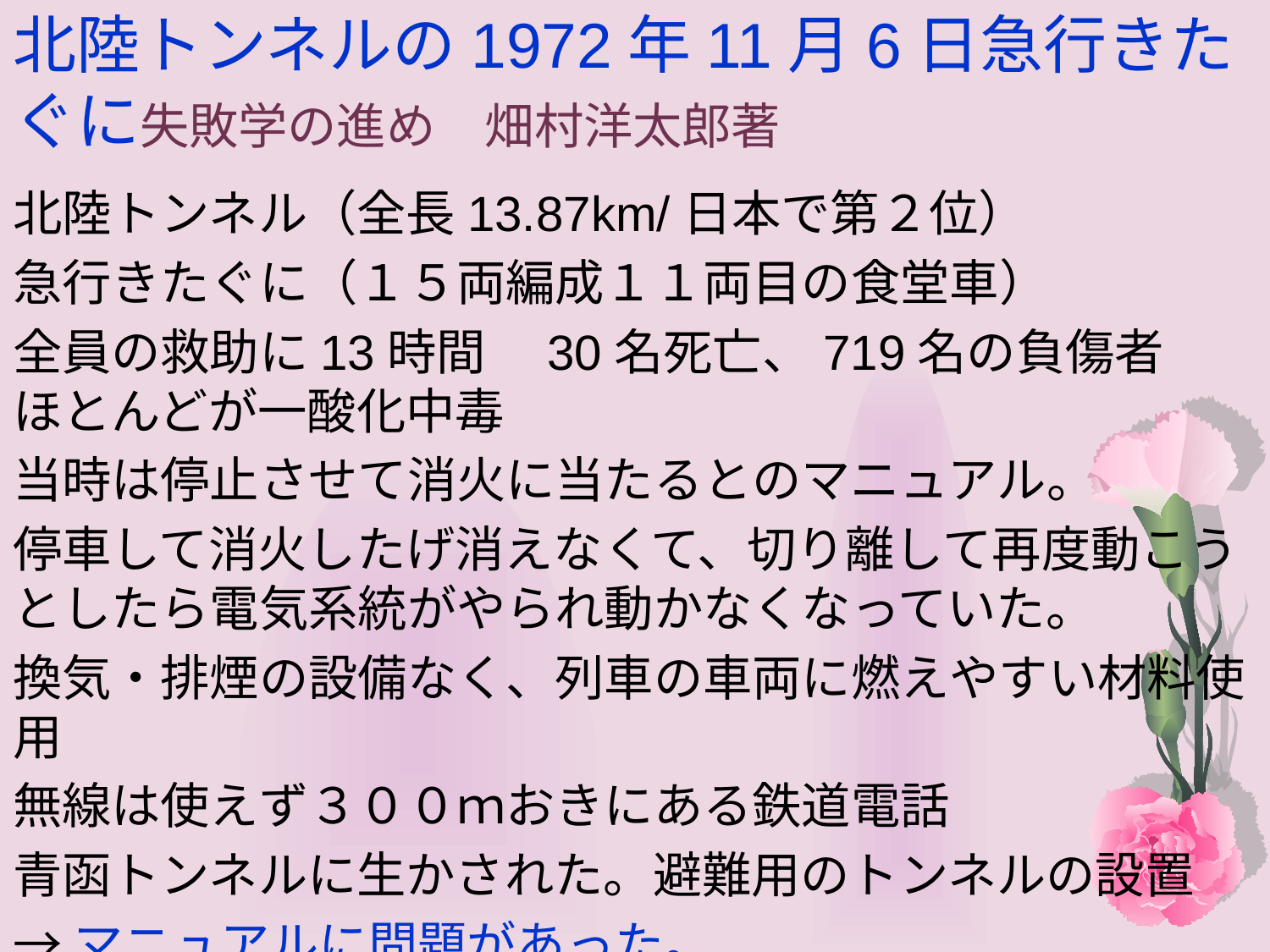

# 北陸トンネルの1972年11月6日急行きたぐに失敗学の進め　畑村洋太郎著
北陸トンネル（全長13.87km/日本で第２位）
急行きたぐに（１５両編成１１両目の食堂車）
全員の救助に13時間　30名死亡、719名の負傷者　ほとんどが一酸化中毒
当時は停止させて消火に当たるとのマニュアル。
停車して消火したげ消えなくて、切り離して再度動こうとしたら電気系統がやられ動かなくなっていた。
換気・排煙の設備なく、列車の車両に燃えやすい材料使用
無線は使えず３００ｍおきにある鉄道電話
青函トンネルに生かされた。避難用のトンネルの設置
→マニュアルに問題があった。